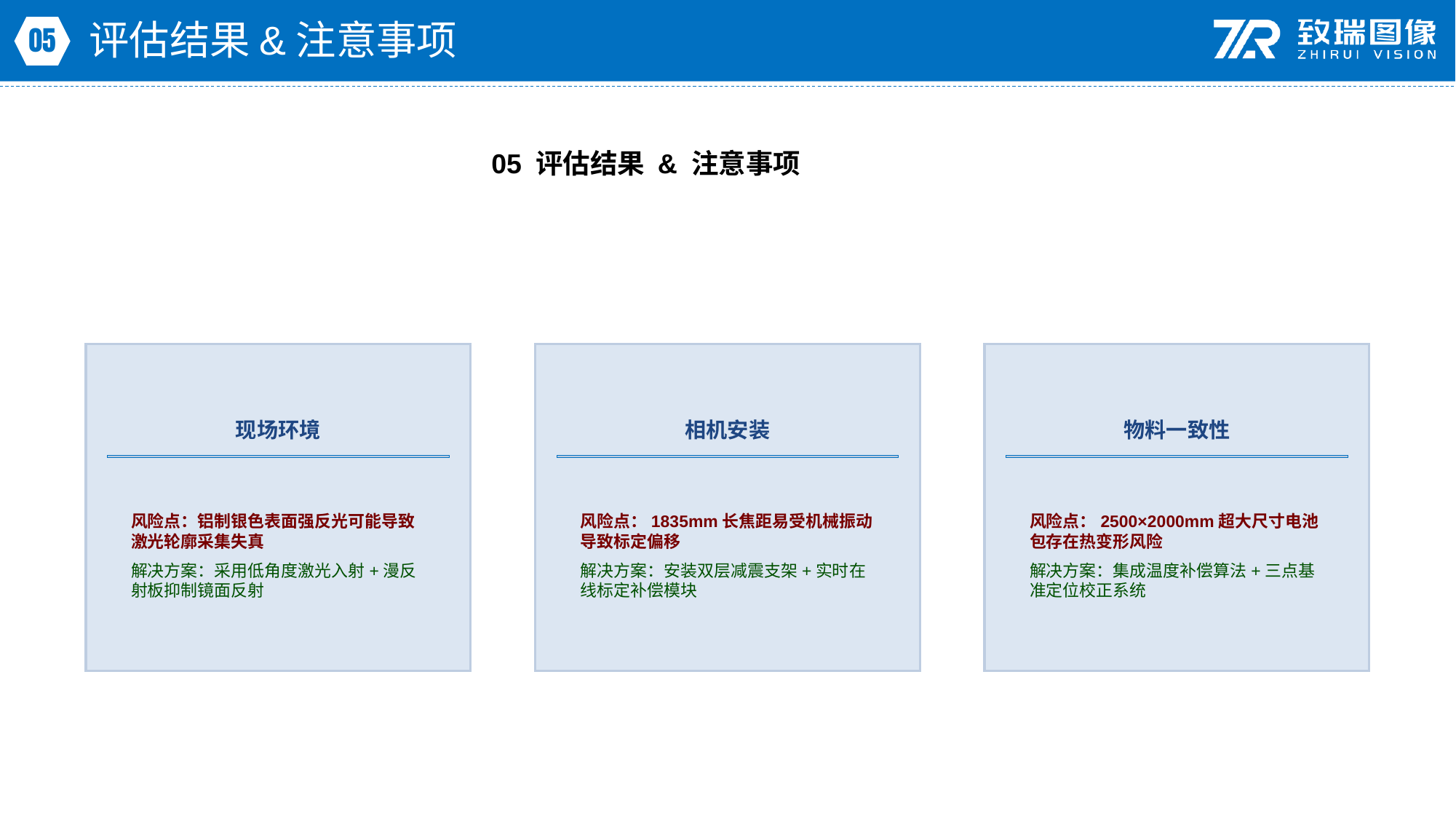

评估结果&注意事项
05

05 评估结果 & 注意事项

现场环境

相机安装

物料一致性

风险点：铝制银色表面强反光可能导致激光轮廓采集失真
解决方案：采用低角度激光入射+漫反射板抑制镜面反射

风险点：1835mm长焦距易受机械振动导致标定偏移
解决方案：安装双层减震支架+实时在线标定补偿模块

风险点：2500×2000mm超大尺寸电池包存在热变形风险
解决方案：集成温度补偿算法+三点基准定位校正系统